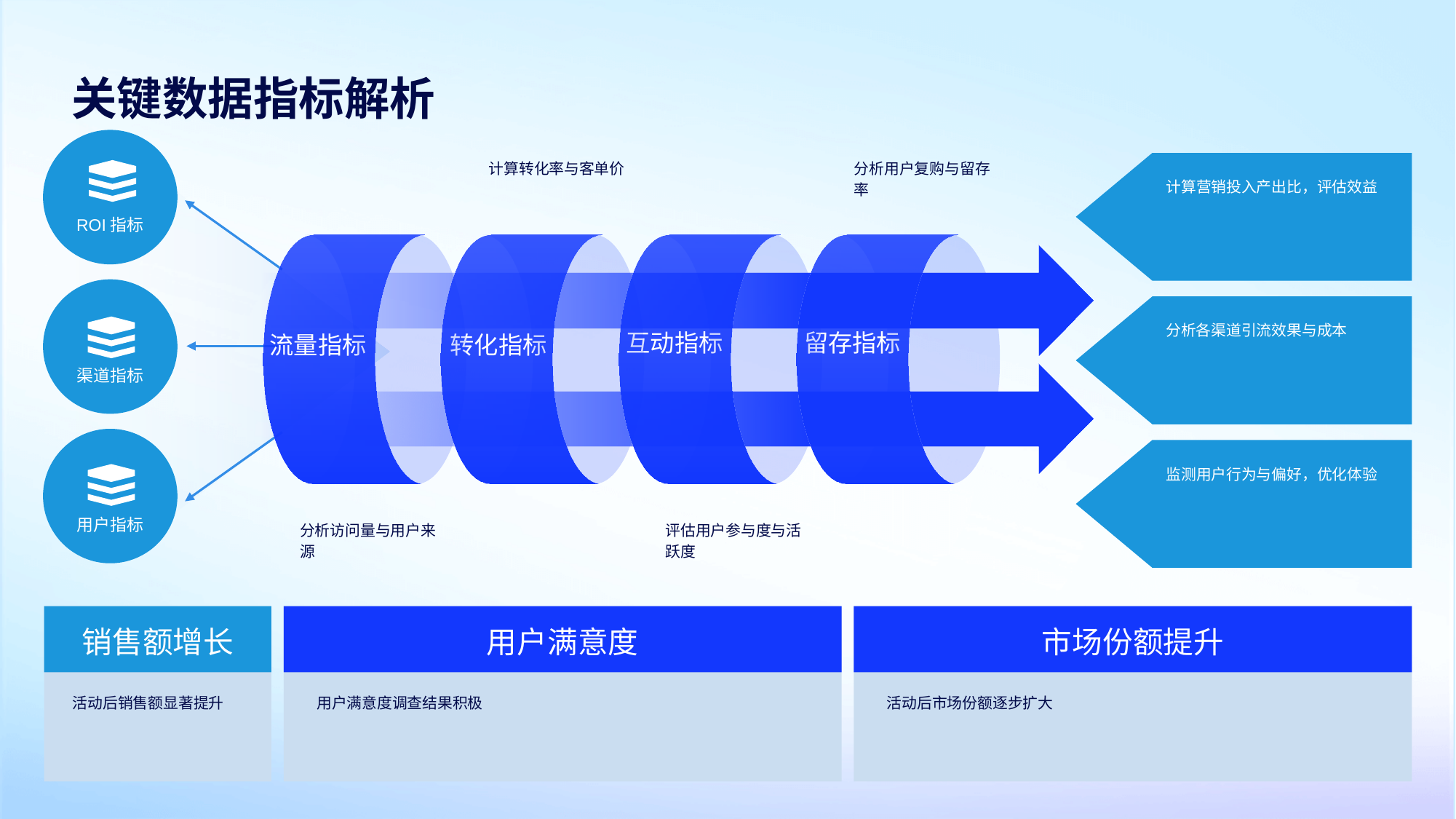

关键数据指标解析

计算转化率与客单价
分析用户复购与留存率

计算营销投入产出比，评估效益

ROI指标

分析各渠道引流效果与成本
互动指标
留存指标
流量指标
转化指标
渠道指标

监测用户行为与偏好，优化体验
用户指标
分析访问量与用户来源
评估用户参与度与活跃度

销售额增长
用户满意度
市场份额提升
活动后销售额显著提升
用户满意度调查结果积极
活动后市场份额逐步扩大